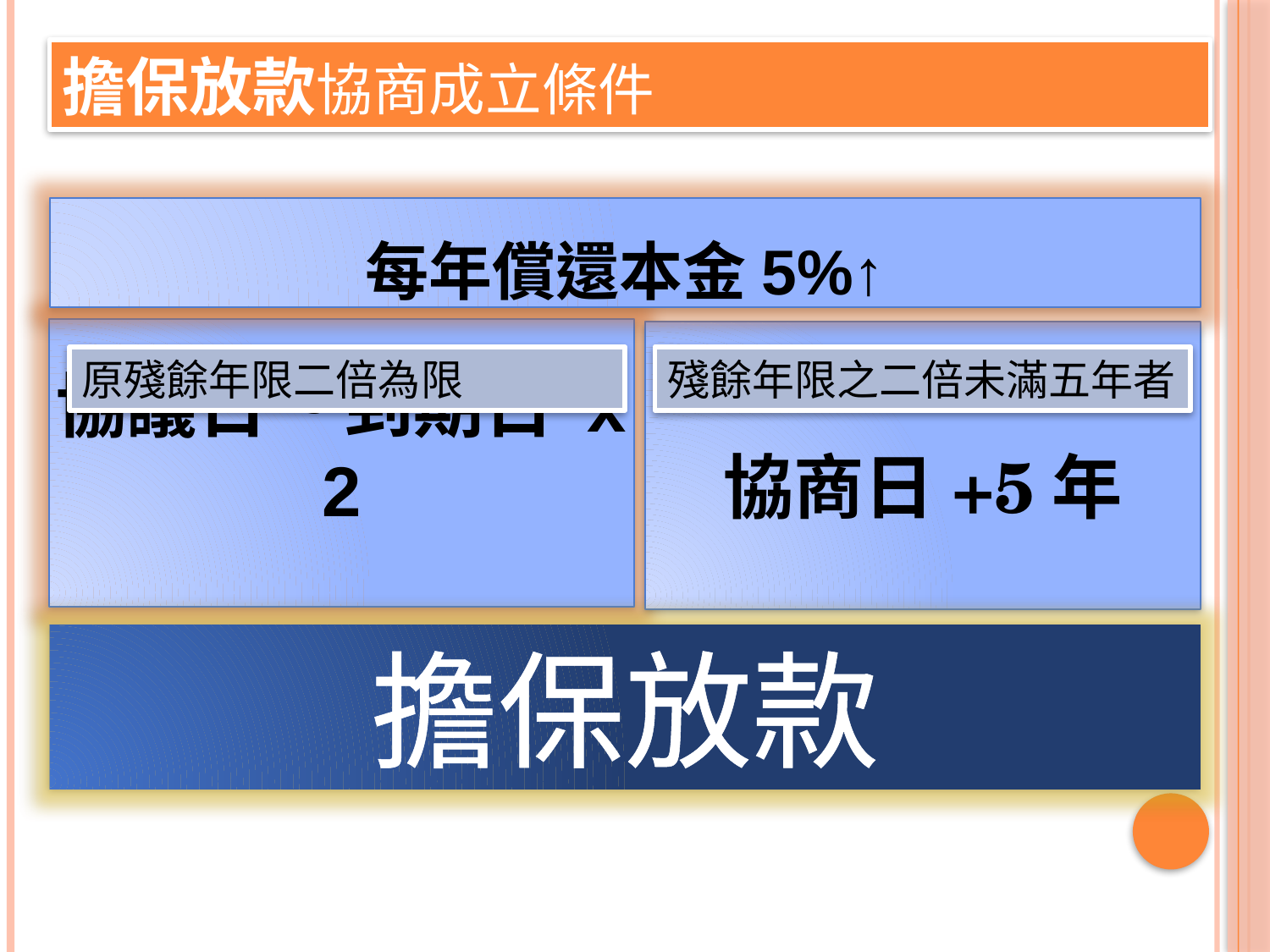

擔保放款協商成立條件
每年償還本金5%↑
協議日~到期日 x 2

# 協商日+5年
原殘餘年限二倍為限
殘餘年限之二倍未滿五年者
擔保放款